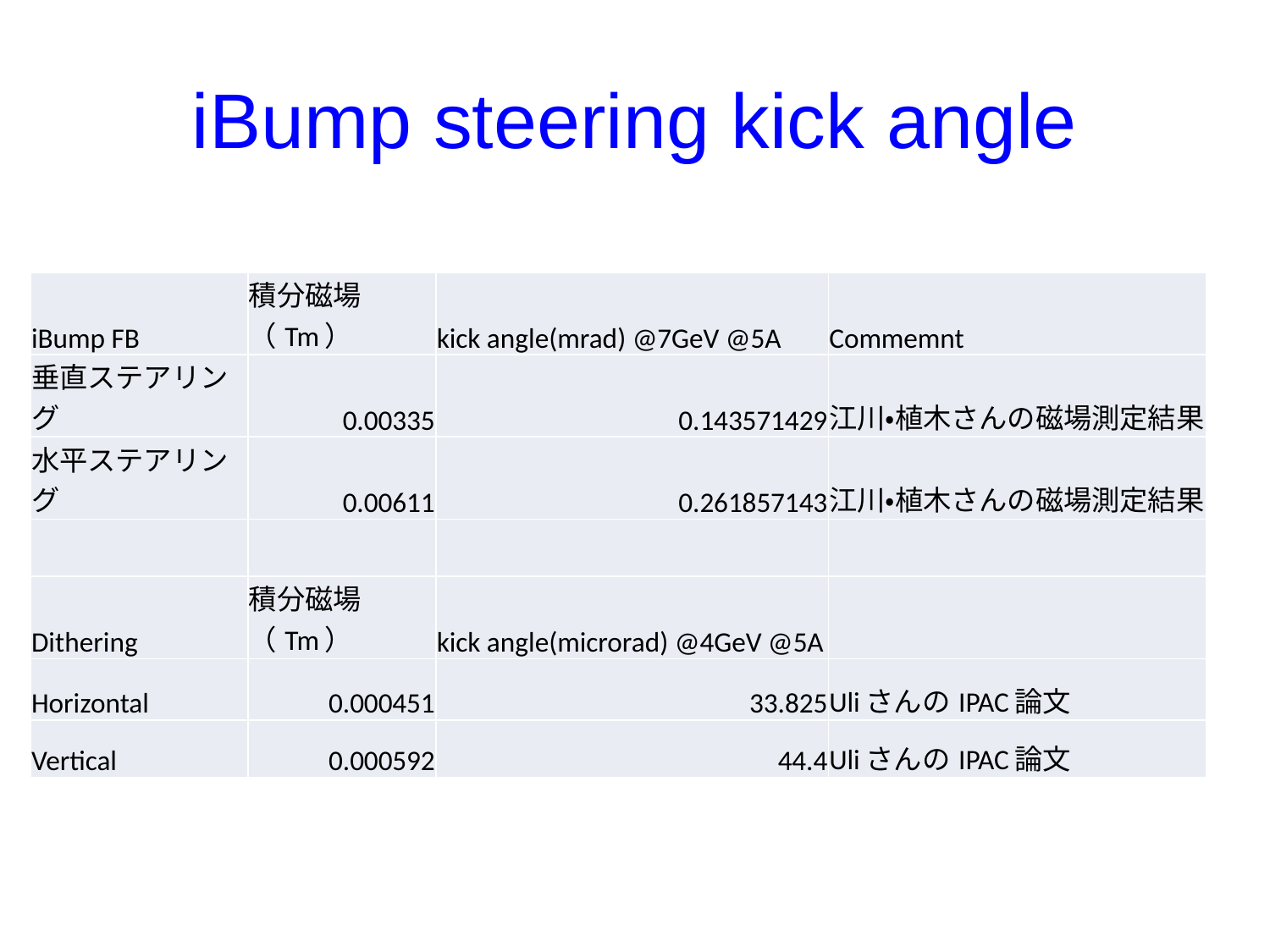

# iBump steering kick angle
| iBump FB | 積分磁場（Tm） | kick angle(mrad) @7GeV @5A | Commemnt |
| --- | --- | --- | --- |
| 垂直ステアリング | 0.00335 | 0.143571429 | 江川・植木さんの磁場測定結果 |
| 水平ステアリング | 0.00611 | 0.261857143 | 江川・植木さんの磁場測定結果 |
|  |  |  |  |
| Dithering | 積分磁場（Tm） | kick angle(microrad) @4GeV @5A |  |
| Horizontal | 0.000451 | 33.825 | UliさんのIPAC論文 |
| Vertical | 0.000592 | 44.4 | UliさんのIPAC論文 |